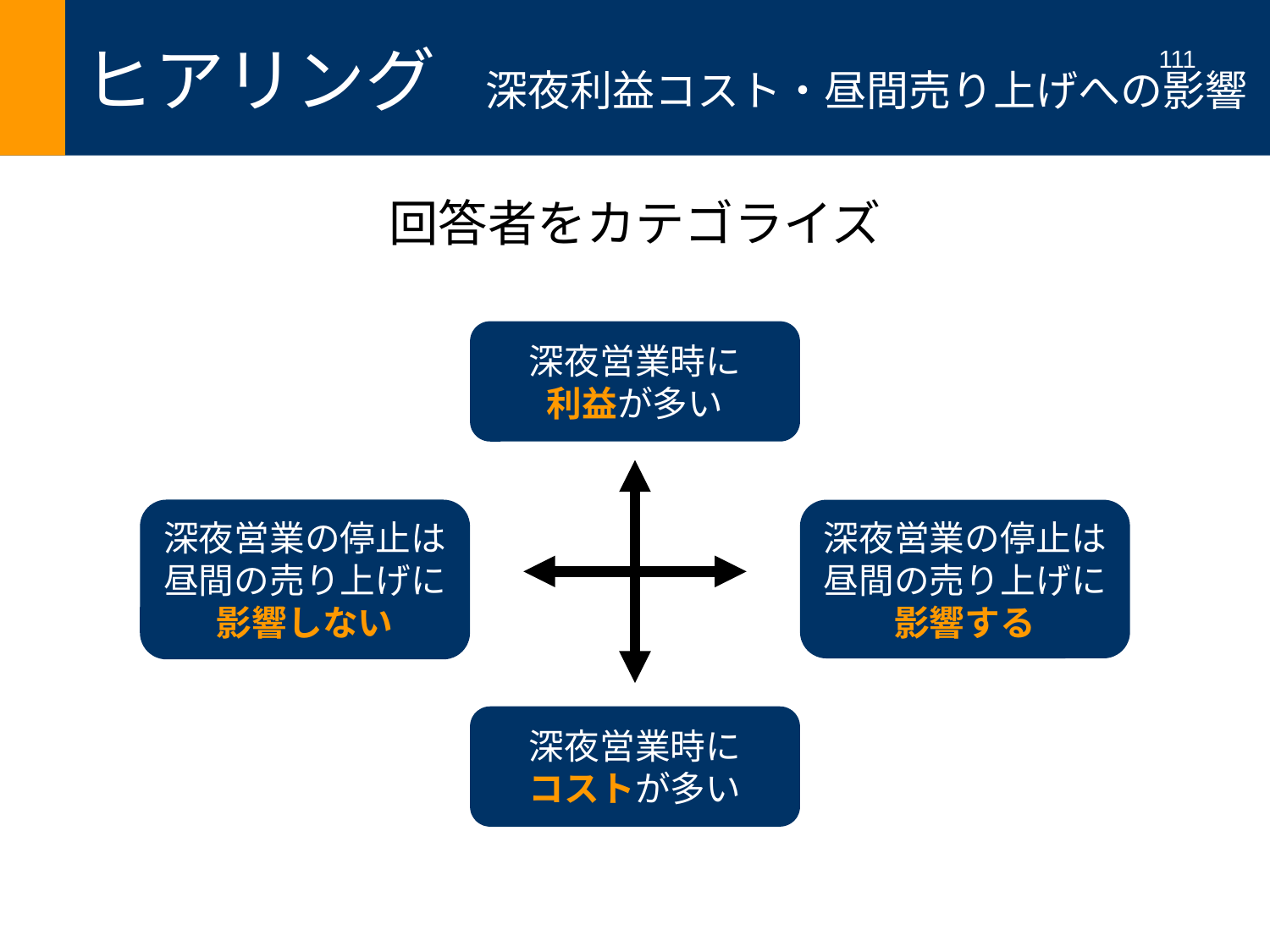

ヒアリング　深夜利益コスト・昼間売り上げへの影響
111
回答者をカテゴライズ
深夜営業時に
利益が多い
深夜営業の停止は昼間の売り上げに
影響する
深夜営業の停止は昼間の売り上げに
影響しない
深夜営業時に
コストが多い